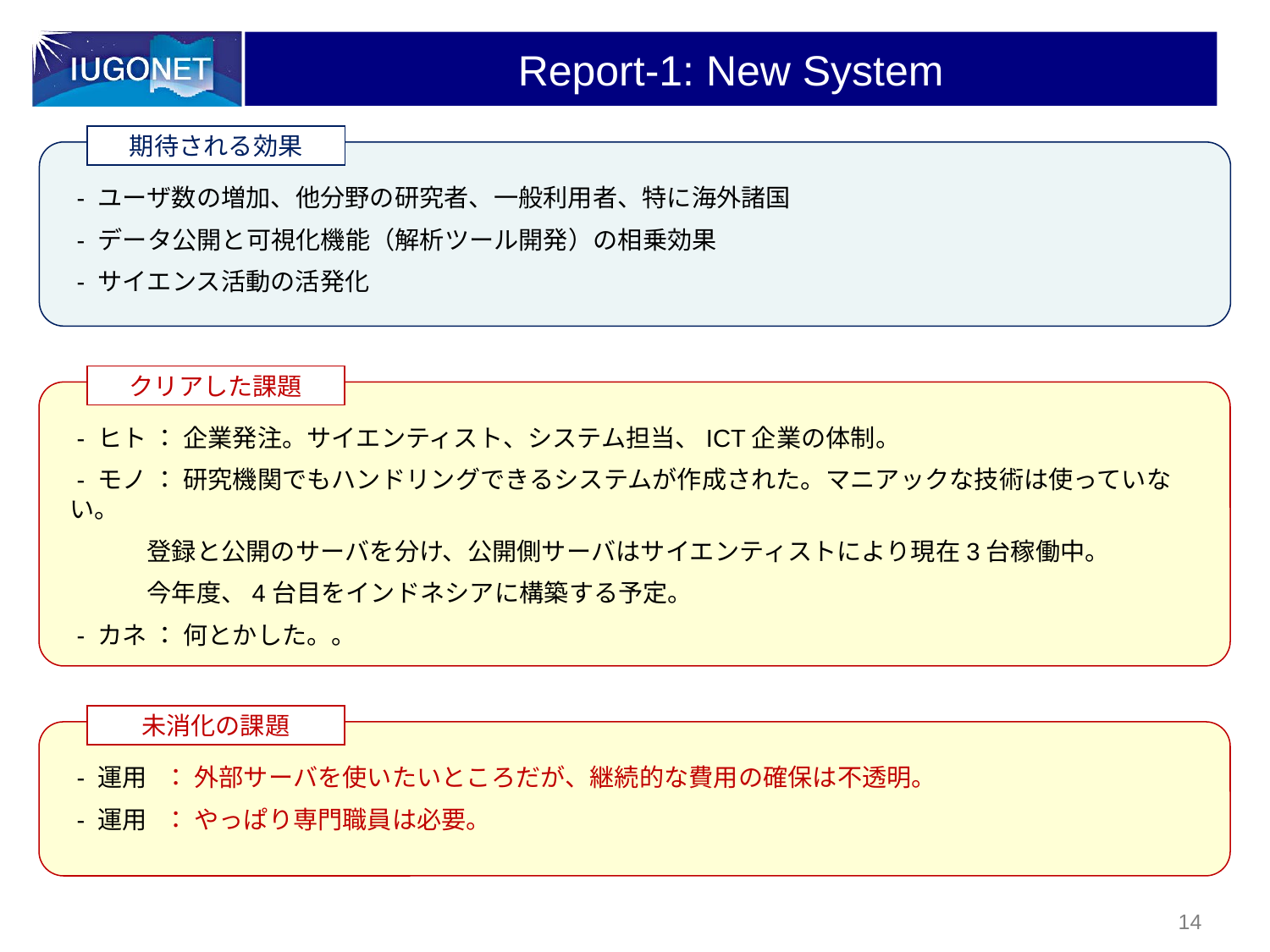

# Report-1: New System
期待される効果

 - ユーザ数の増加、他分野の研究者、一般利用者、特に海外諸国
 - データ公開と可視化機能（解析ツール開発）の相乗効果
 - サイエンス活動の活発化
クリアした課題

 - ヒト ： 企業発注。サイエンティスト、システム担当、ICT企業の体制。
 - モノ ： 研究機関でもハンドリングできるシステムが作成された。マニアックな技術は使っていない。
             登録と公開のサーバを分け、公開側サーバはサイエンティストにより現在3台稼働中。
             今年度、4台目をインドネシアに構築する予定。
 - カネ ： 何とかした。。
未消化の課題

 - 運用   ： 外部サーバを使いたいところだが、継続的な費用の確保は不透明。
 - 運用   ： やっぱり専門職員は必要。
14